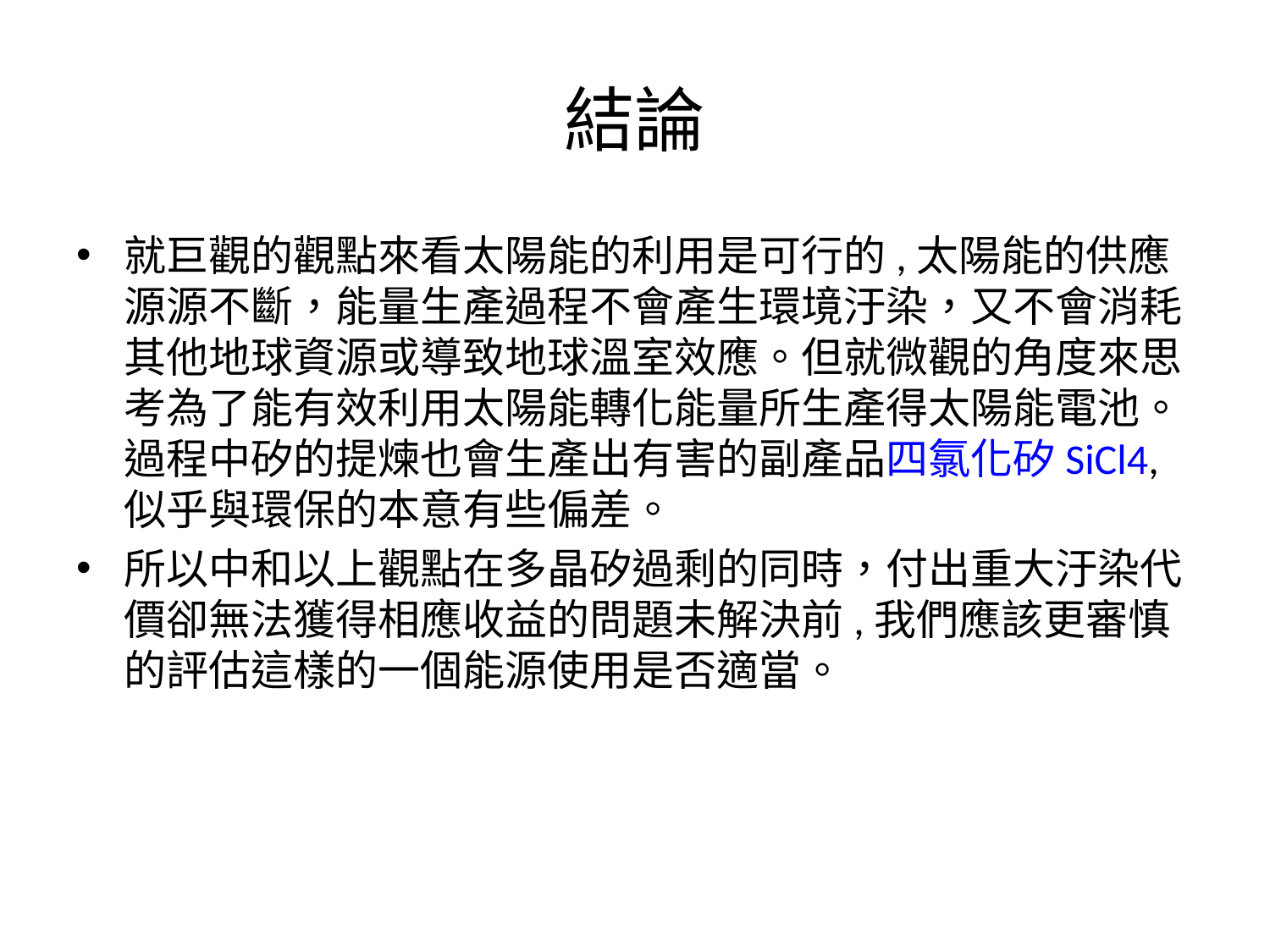

# 結論
就巨觀的觀點來看太陽能的利用是可行的,太陽能的供應源源不斷，能量生產過程不會產生環境汙染，又不會消耗其他地球資源或導致地球溫室效應。但就微觀的角度來思考為了能有效利用太陽能轉化能量所生產得太陽能電池。過程中矽的提煉也會生產出有害的副產品四氯化矽SiCl4,似乎與環保的本意有些偏差。
所以中和以上觀點在多晶矽過剩的同時，付出重大汙染代價卻無法獲得相應收益的問題未解決前,我們應該更審慎的評估這樣的一個能源使用是否適當。